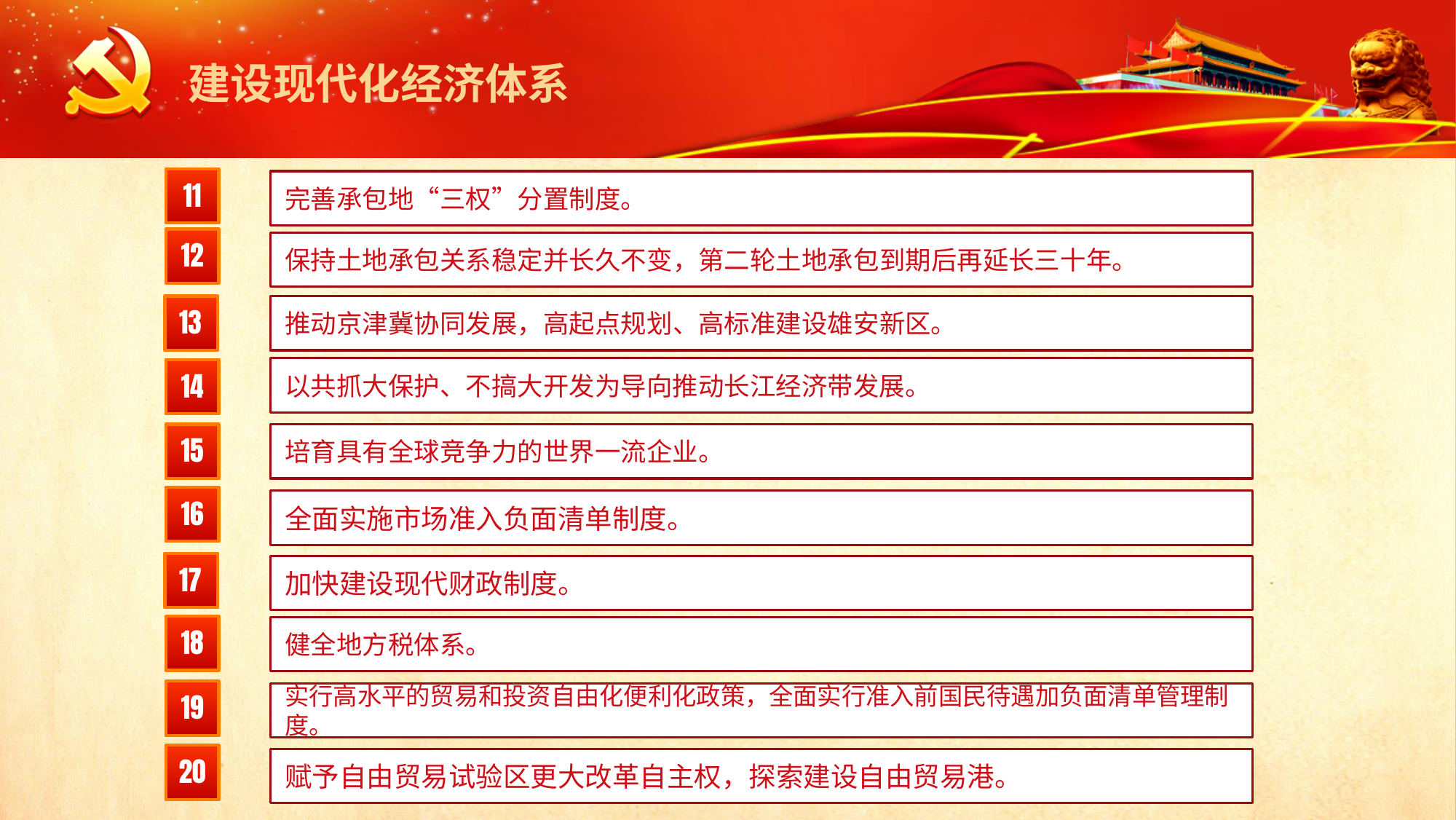

建设现代化经济体系

11
完善承包地“三权”分置制度。

12
保持土地承包关系稳定并长久不变，第二轮土地承包到期后再延长三十年。

13
推动京津冀协同发展，高起点规划、高标准建设雄安新区。
以共抓大保护、不搞大开发为导向推动长江经济带发展。

14

15
培育具有全球竞争力的世界一流企业。

16
全面实施市场准入负面清单制度。

17
加快建设现代财政制度。

18
健全地方税体系。

19
实行高水平的贸易和投资自由化便利化政策，全面实行准入前国民待遇加负面清单管理制度。

20
赋予自由贸易试验区更大改革自主权，探索建设自由贸易港。